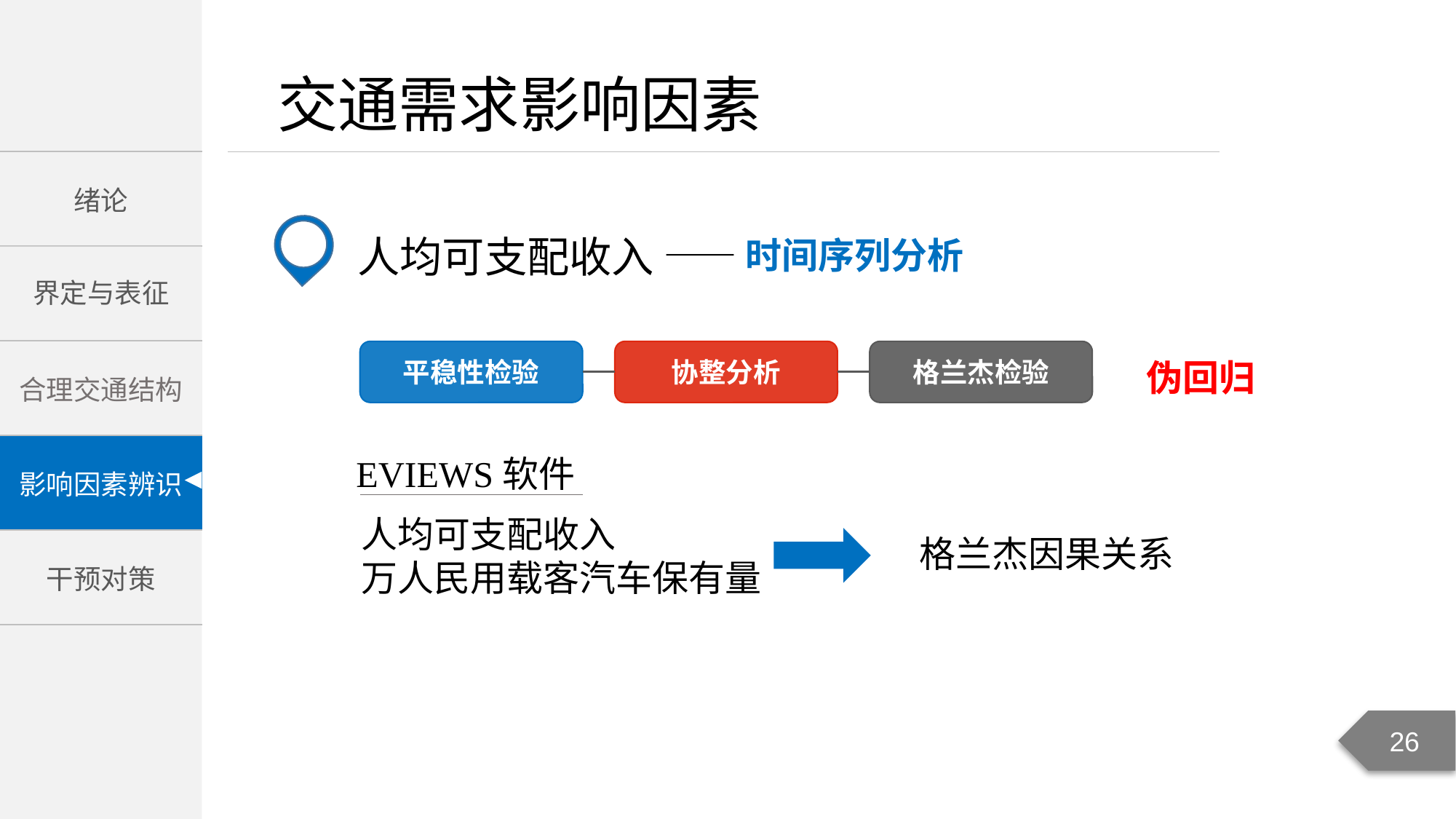

人均可支配收入
——时间序列分析
平稳性检验
协整分析
格兰杰检验
伪回归
EVIEWS软件
人均可支配收入
万人民用载客汽车保有量
格兰杰因果关系